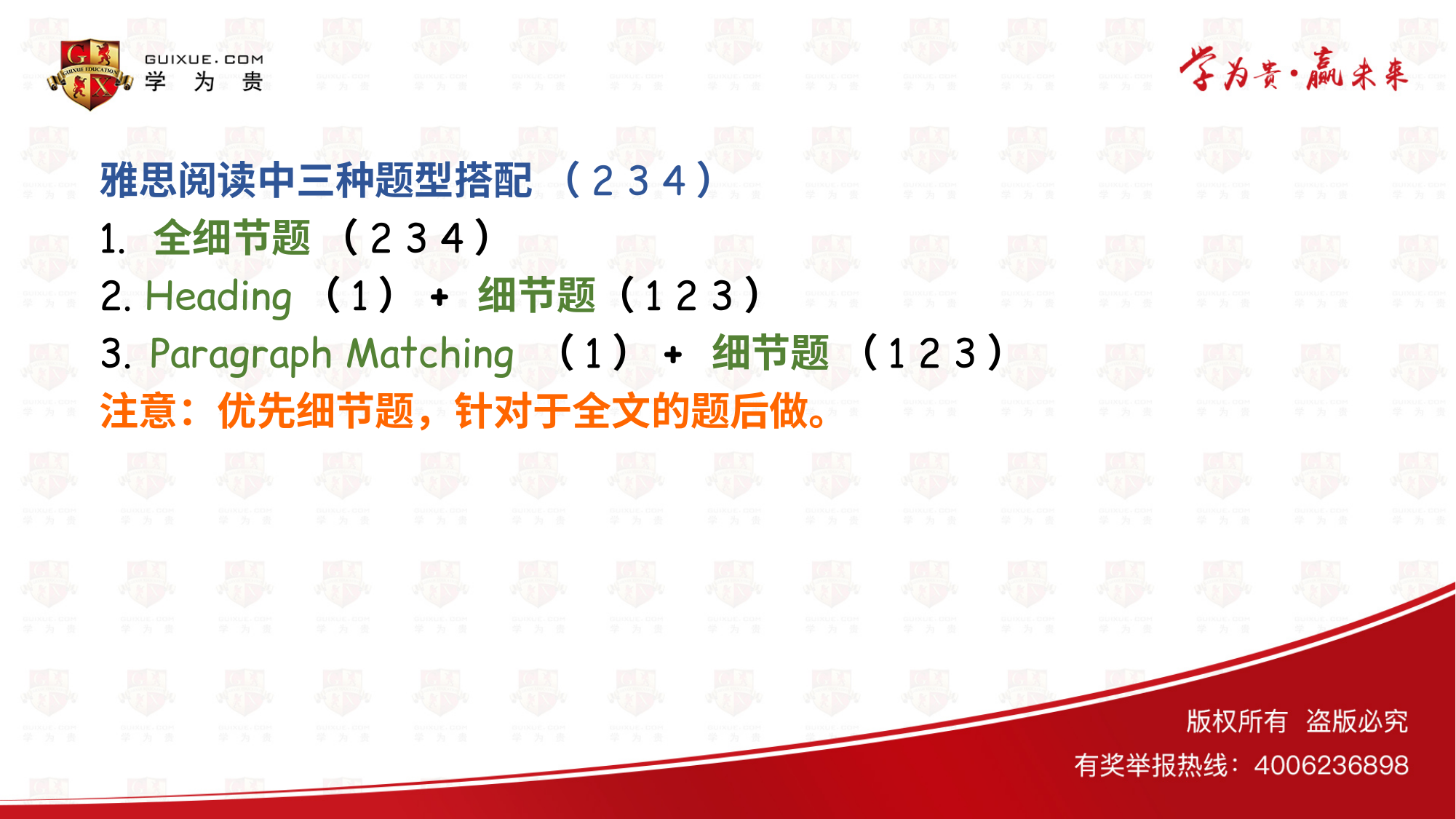

# 雅思阅读中三种题型搭配 （2 3 4）
1. 全细节题 （2 3 4）
2. Heading（1）+ 细节题（1 2 3）
3. Paragraph Matching （1）+ 细节题 （1 2 3）
注意：优先细节题，针对于全文的题后做。